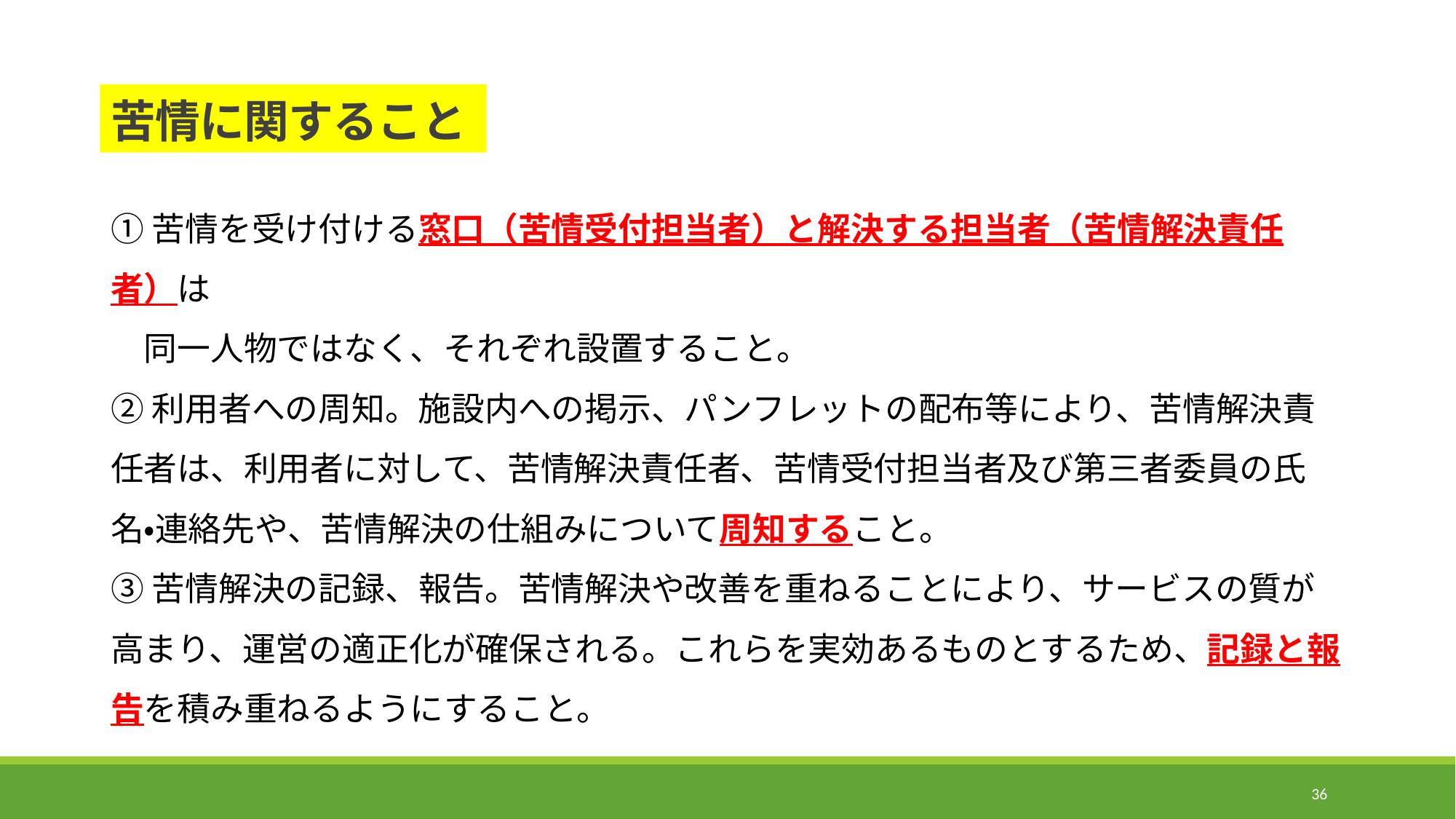

苦情に関すること
①苦情を受け付ける窓口（苦情受付担当者）と解決する担当者（苦情解決責任者）は
　同一人物ではなく、それぞれ設置すること。
②利用者への周知。施設内への掲示、パンフレットの配布等により、苦情解決責任者は、利用者に対して、苦情解決責任者、苦情受付担当者及び第三者委員の氏名・連絡先や、苦情解決の仕組みについて周知すること。
③苦情解決の記録、報告。苦情解決や改善を重ねることにより、サービスの質が高まり、運営の適正化が確保される。これらを実効あるものとするため、記録と報告を積み重ねるようにすること。
36